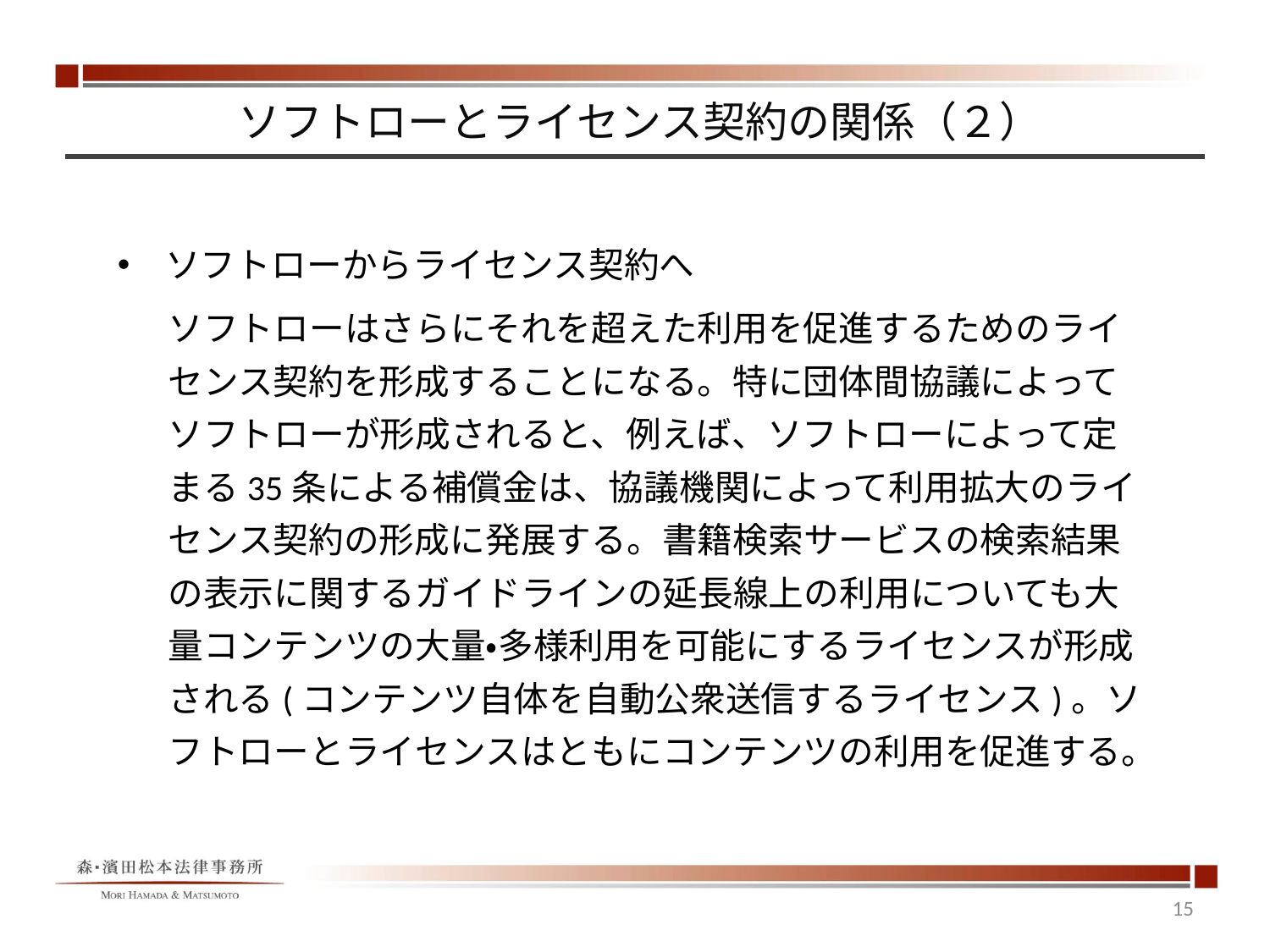

# ソフトローとライセンス契約の関係（２）
ソフトローからライセンス契約へ
ソフトローはさらにそれを超えた利用を促進するためのライセンス契約を形成することになる。特に団体間協議によってソフトローが形成されると、例えば、ソフトローによって定まる35条による補償金は、協議機関によって利用拡大のライセンス契約の形成に発展する。書籍検索サービスの検索結果の表示に関するガイドラインの延長線上の利用についても大量コンテンツの大量・多様利用を可能にするライセンスが形成される(コンテンツ自体を自動公衆送信するライセンス)。ソフトローとライセンスはともにコンテンツの利用を促進する。
15